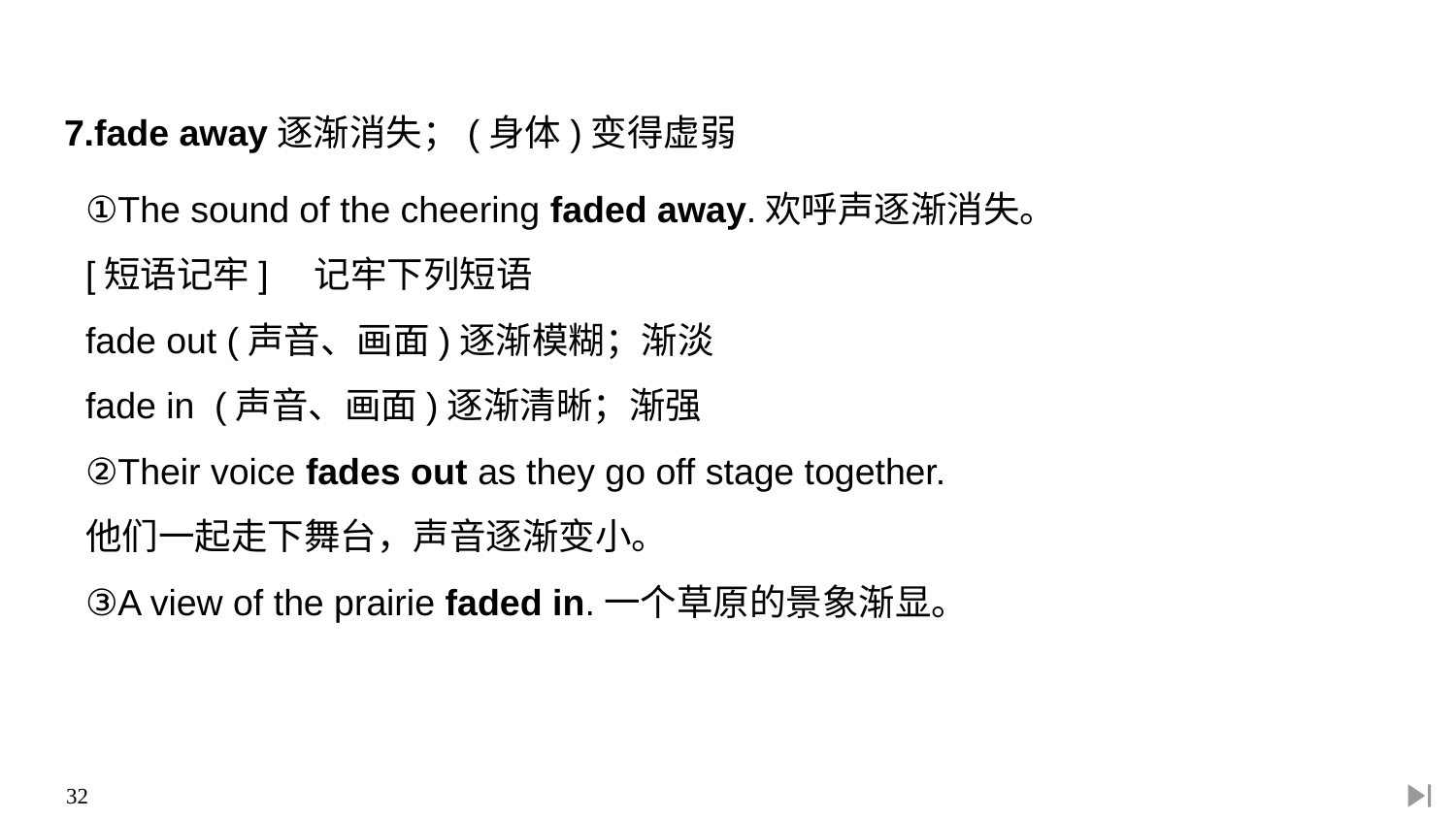

7.fade away逐渐消失；(身体)变得虚弱
①The sound of the cheering faded away.欢呼声逐渐消失。
[短语记牢]　记牢下列短语
fade out (声音、画面)逐渐模糊；渐淡
fade in  (声音、画面)逐渐清晰；渐强
②Their voice fades out as they go off stage together.
他们一起走下舞台，声音逐渐变小。
③A view of the prairie faded in.一个草原的景象渐显。